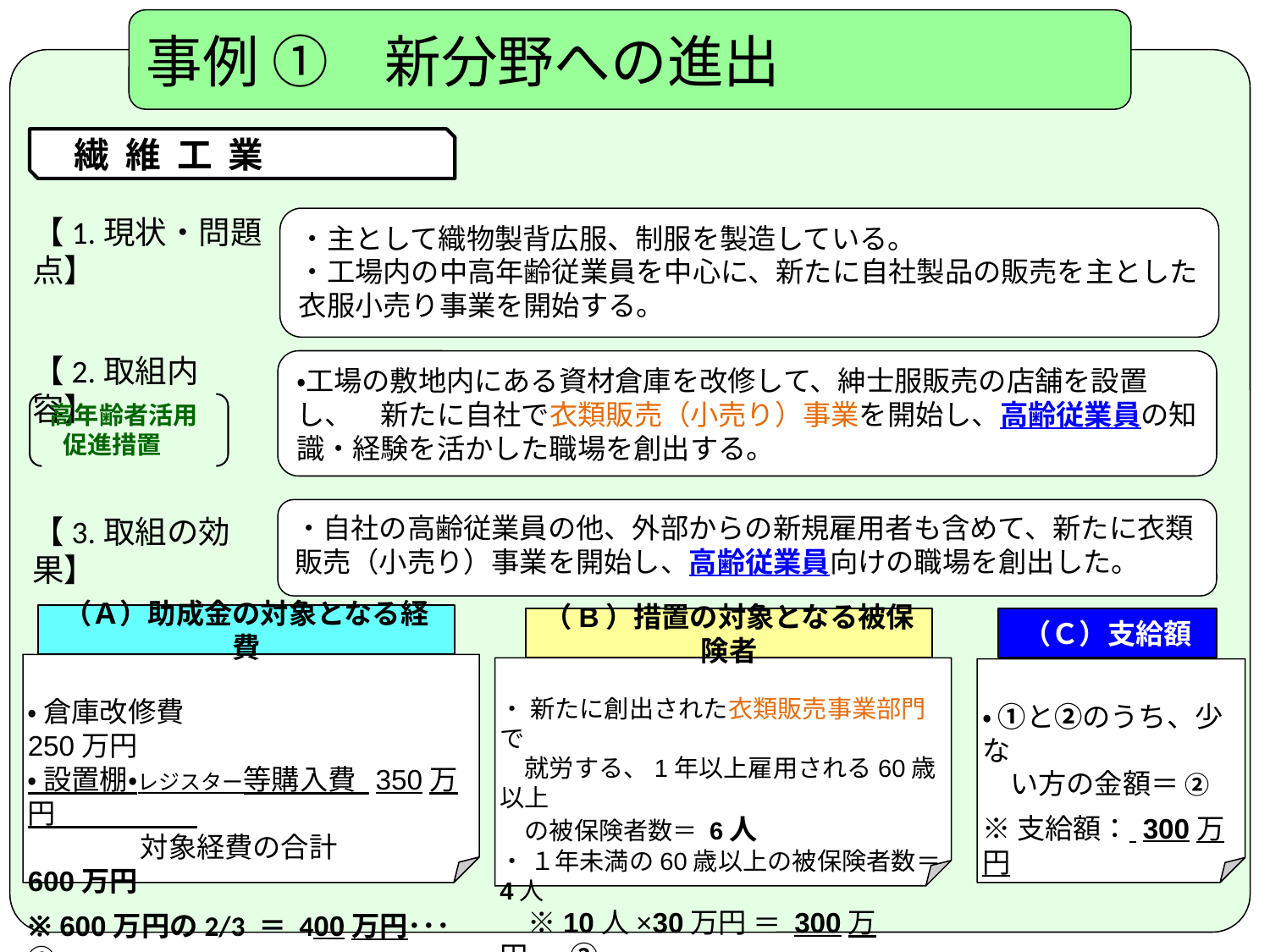

事例 ①　新分野への進出
.
    繊  維  工  業
【1.現状・問題点】
・主として織物製背広服、制服を製造している。
・工場内の中高年齢従業員を中心に、新たに自社製品の販売を主とした衣服小売り事業を開始する。
【2.取組内容】
・工場の敷地内にある資材倉庫を改修して、紳士服販売の店舗を設置し、　新たに自社で衣類販売（小売り）事業を開始し、高齢従業員の知識・経験を活かした職場を創出する。
高年齢者活用
　 促進措置

・自社の高齢従業員の他、外部からの新規雇用者も含めて、新たに衣類販売（小売り）事業を開始し、高齢従業員向けの職場を創出した。
【3.取組の効果】
（Ａ）助成金の対象となる経費
（B）措置の対象となる被保険者
（Ｃ）支給額

・ 倉庫改修費　　　　　　　　　 250万円
・ 設置棚・レジスター等購入費  350万円
　　　　対象経費の合計　　　 600万円

※ 600万円の2/3 ＝ 400万円･･･①

・ 新たに創出された衣類販売事業部門で
　就労する、1年以上雇用される60歳以上
　の被保険者数＝ 6人
・ １年未満の60歳以上の被保険者数＝4人
　※10人×30万円 ＝ 300万円･･･②

・ ①と②のうち、少な
　い方の金額＝ ②

※支給額： 300万円